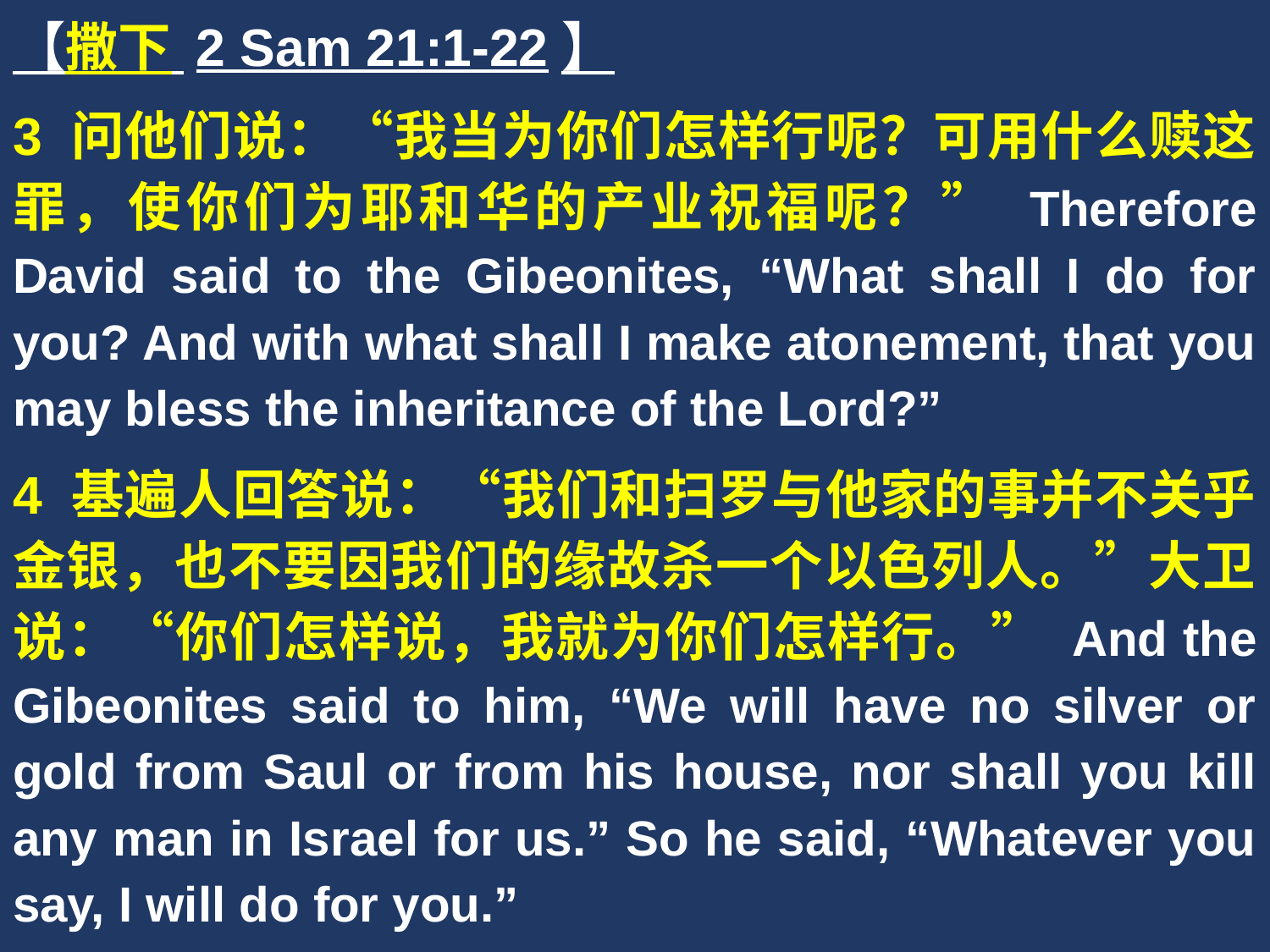

【撒下 2 Sam 21:1-22】
3 问他们说：“我当为你们怎样行呢？可用什么赎这罪，使你们为耶和华的产业祝福呢？” Therefore David said to the Gibeonites, “What shall I do for you? And with what shall I make atonement, that you may bless the inheritance of the Lord?”
4 基遍人回答说：“我们和扫罗与他家的事并不关乎金银，也不要因我们的缘故杀一个以色列人。”大卫说：“你们怎样说，我就为你们怎样行。” And the Gibeonites said to him, “We will have no silver or gold from Saul or from his house, nor shall you kill any man in Israel for us.” So he said, “Whatever you say, I will do for you.”